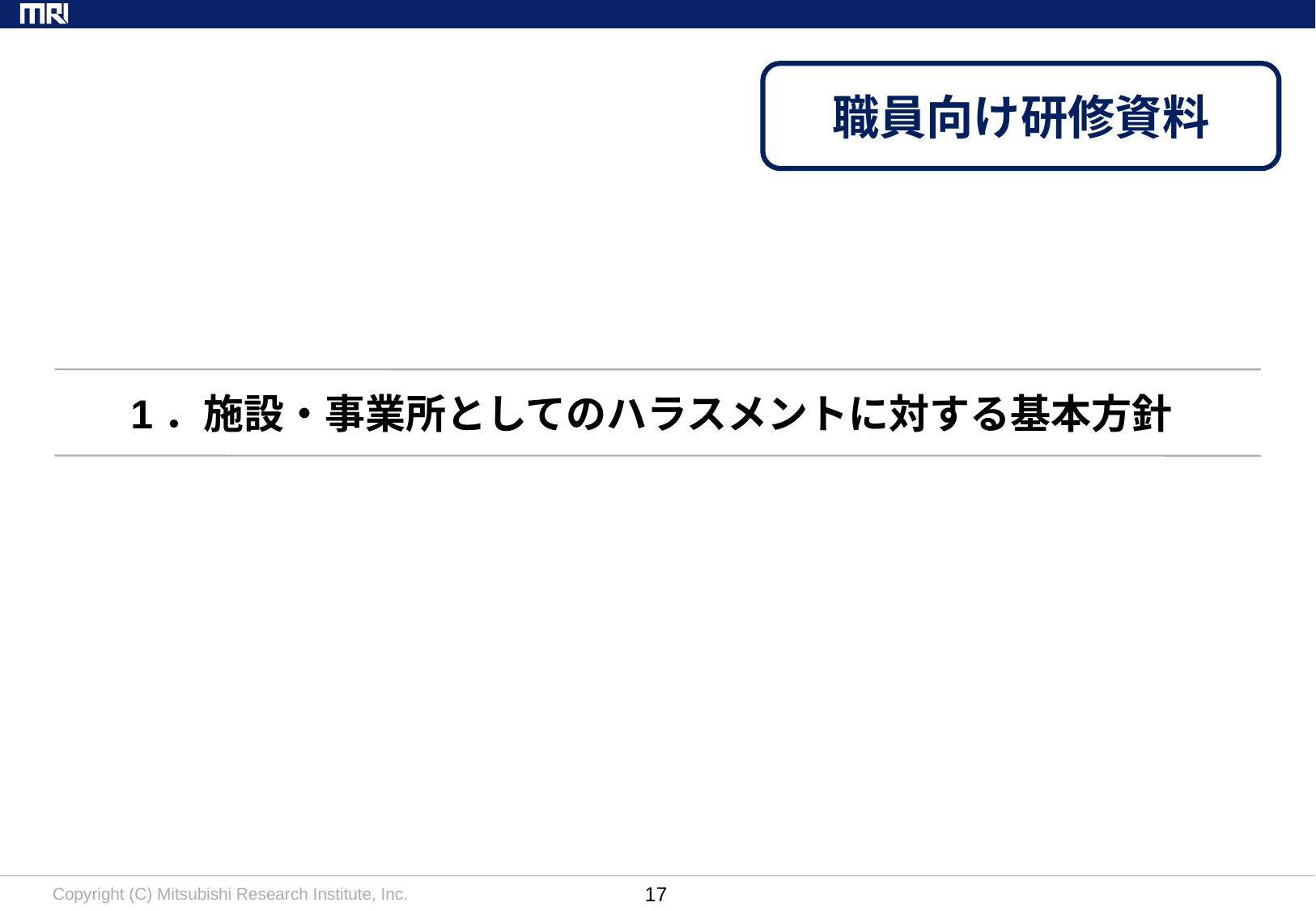

職員向け研修資料
# 1．施設・事業所としてのハラスメントに対する基本方針